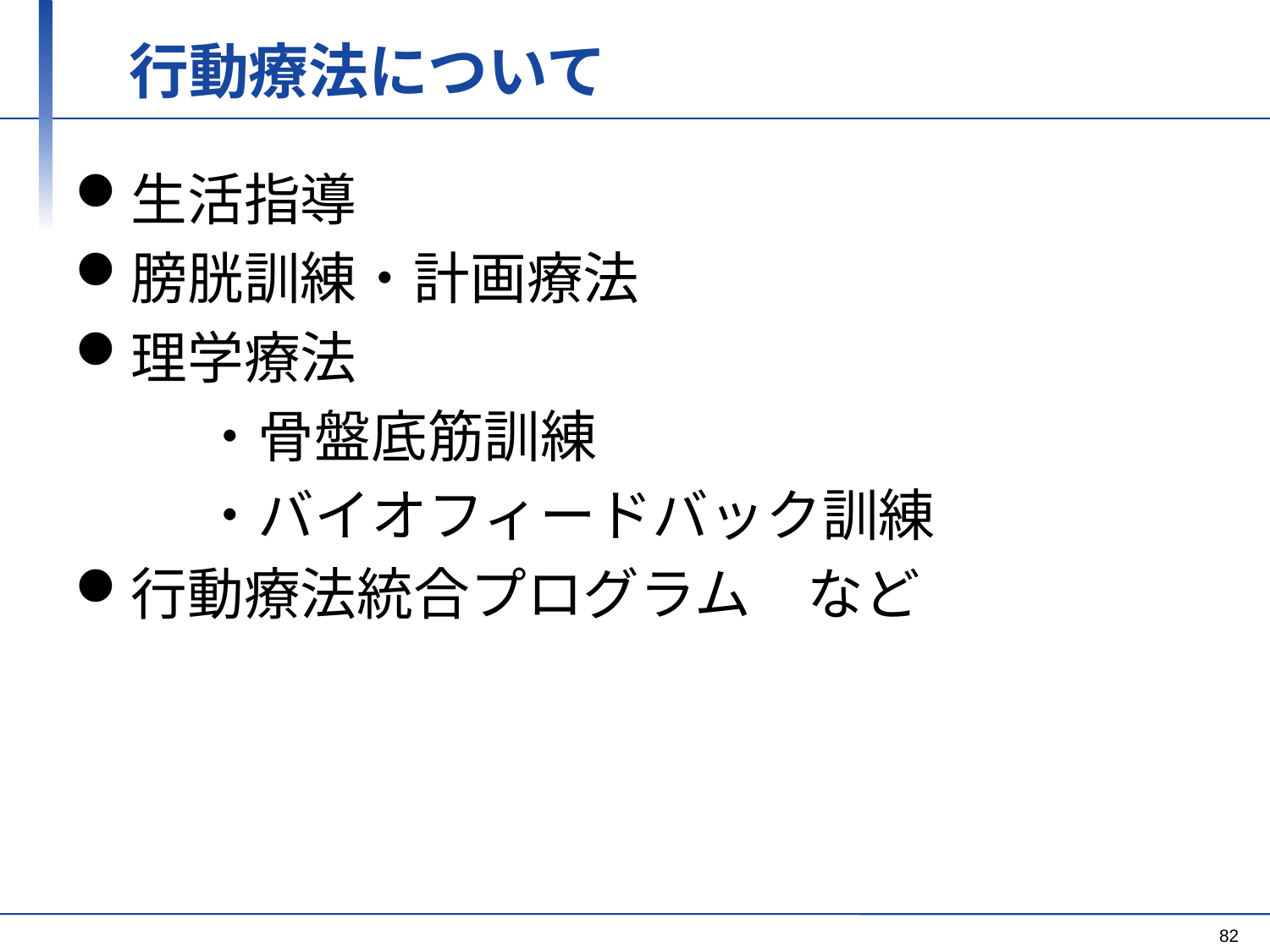

# 行動療法について
生活指導
膀胱訓練・計画療法
理学療法
	・骨盤底筋訓練
	・バイオフィードバック訓練
行動療法統合プログラム　など
82